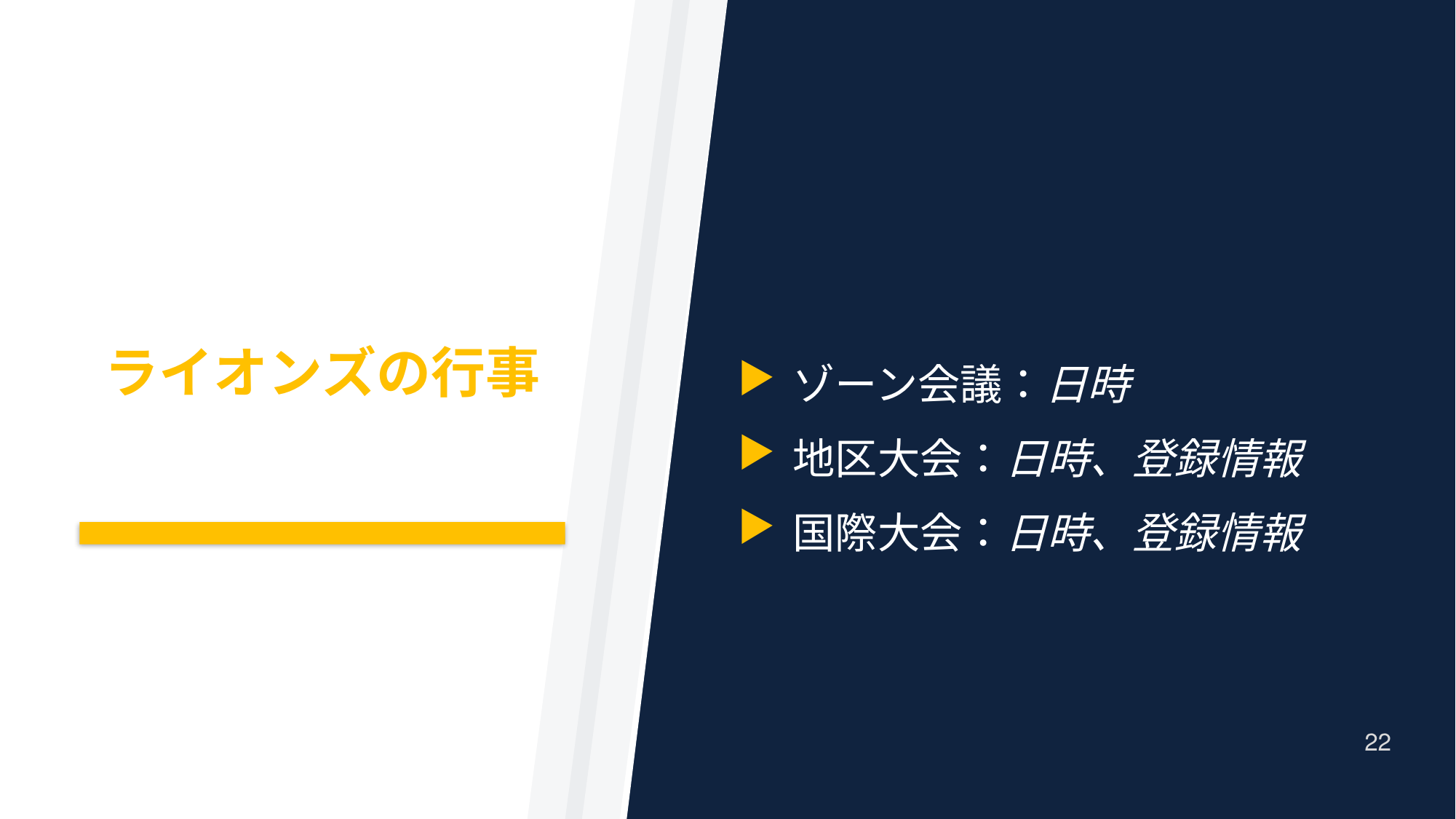

ゾーン会議：日時
地区大会：日時、登録情報
国際大会：日時、登録情報
# ライオンズの行事